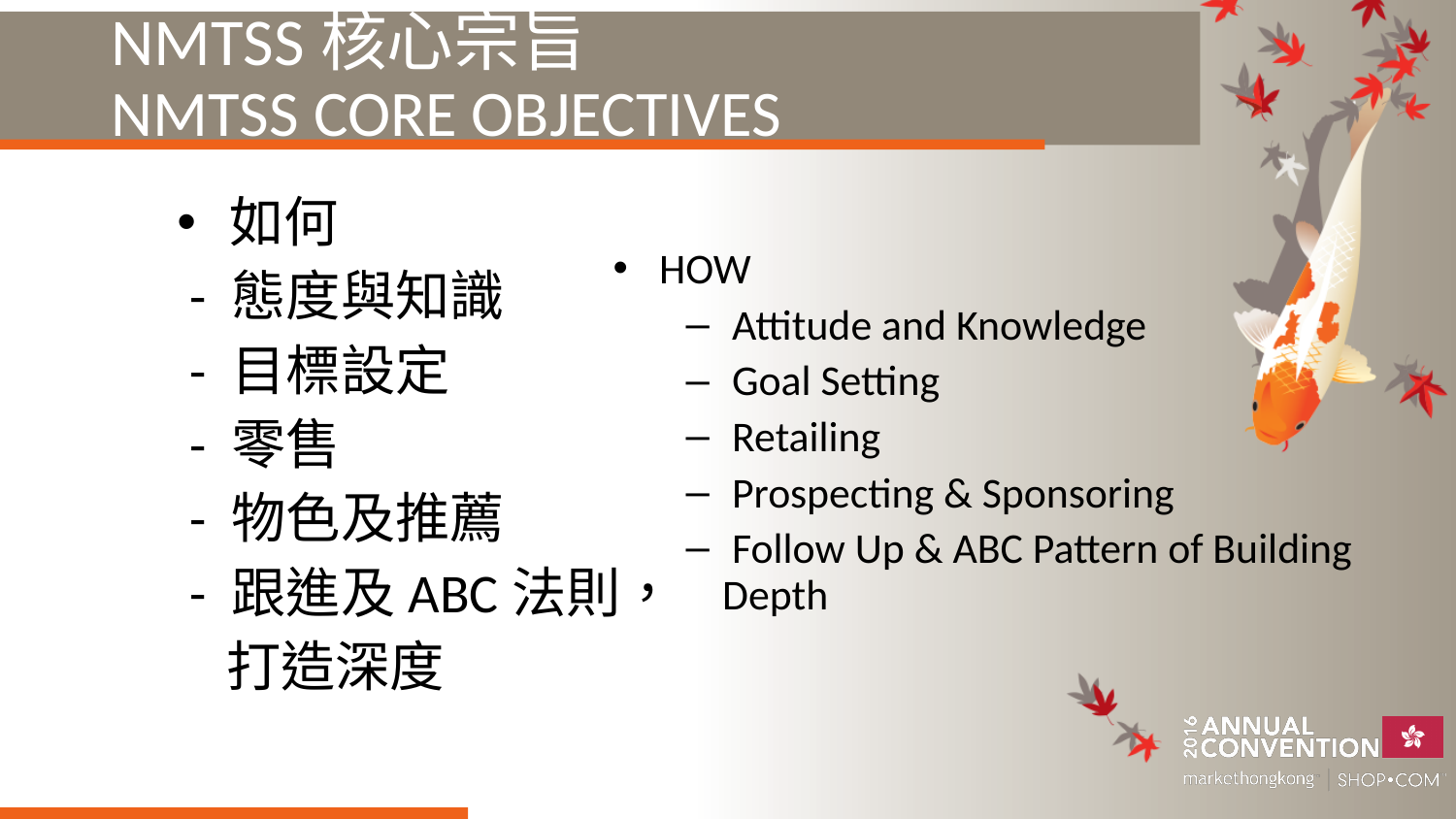

NMTSS核心宗旨
NMTSS CORE OBJECTIVES

 如何
 - 態度與知識
 - 目標設定
 - 零售
 - 物色及推薦
 - 跟進及ABC法則，
   打造深度

 HOW
 Attitude and Knowledge
 Goal Setting
 Retailing
 Prospecting & Sponsoring
 Follow Up & ABC Pattern of Building Depth